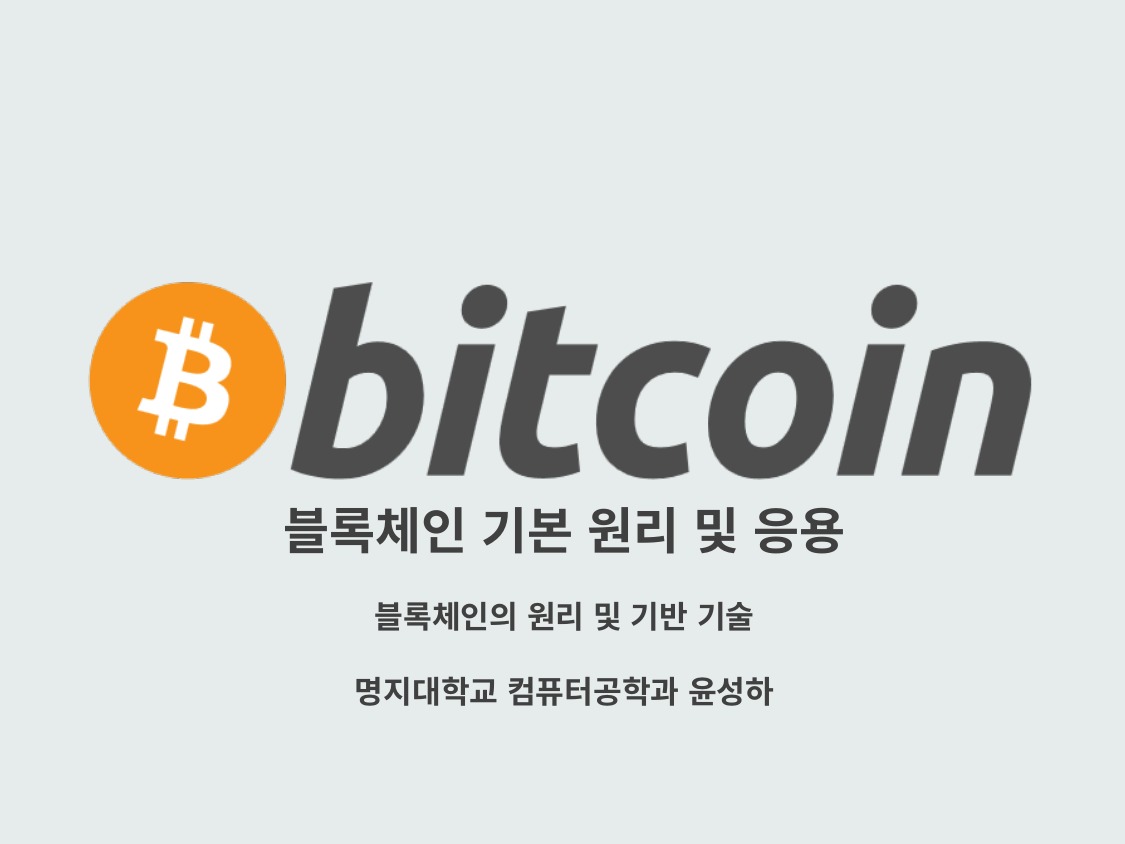

블록체인 기본 원리 및 응용

블록체인의 원리 및 기반 기술

명지대학교 컴퓨터공학과 윤성하